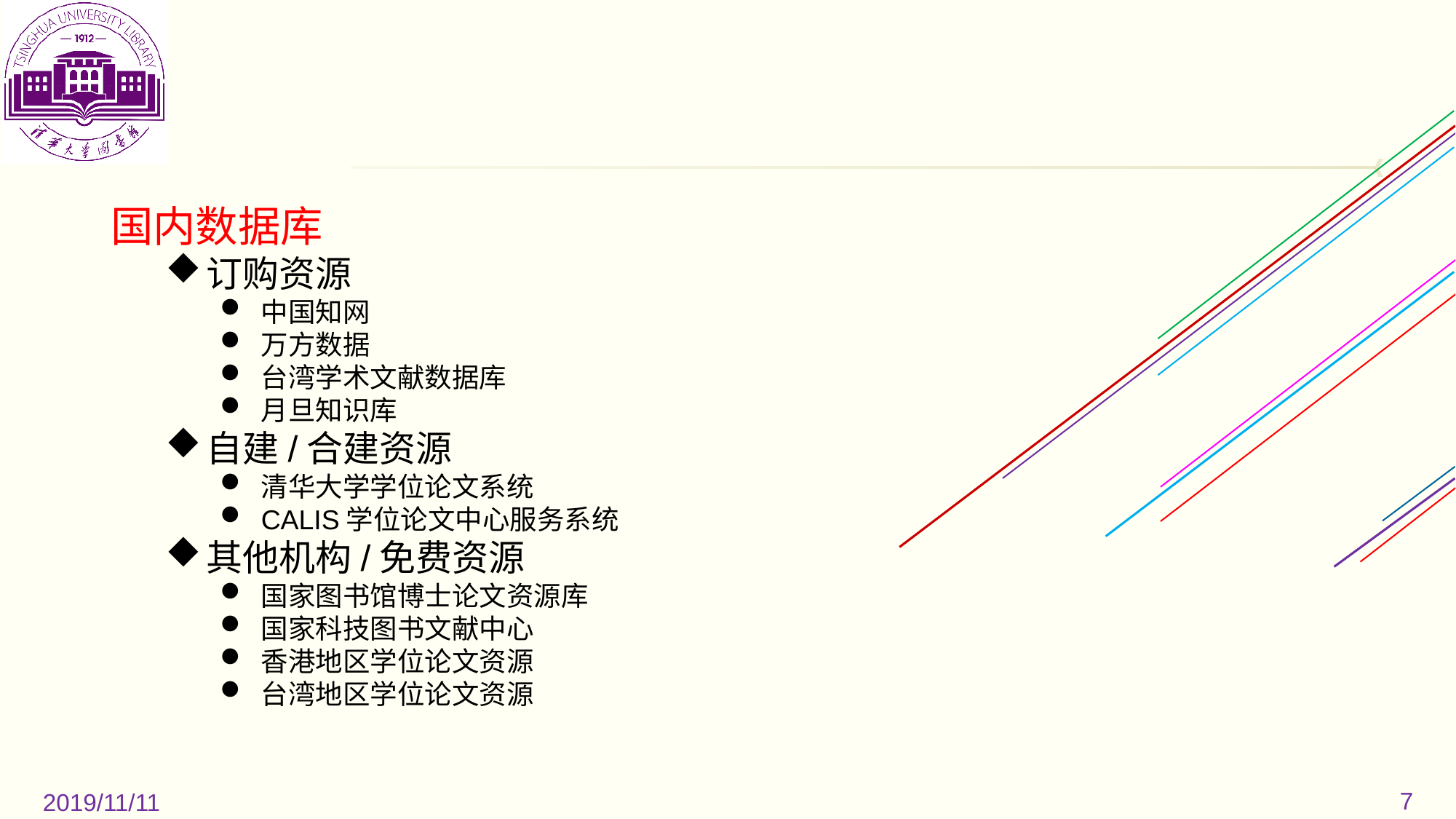

国内数据库
订购资源
中国知网
万方数据
台湾学术文献数据库
月旦知识库
自建/合建资源
清华大学学位论文系统
CALIS学位论文中心服务系统
其他机构/免费资源
国家图书馆博士论文资源库
国家科技图书文献中心
香港地区学位论文资源
台湾地区学位论文资源
7
2019/11/11